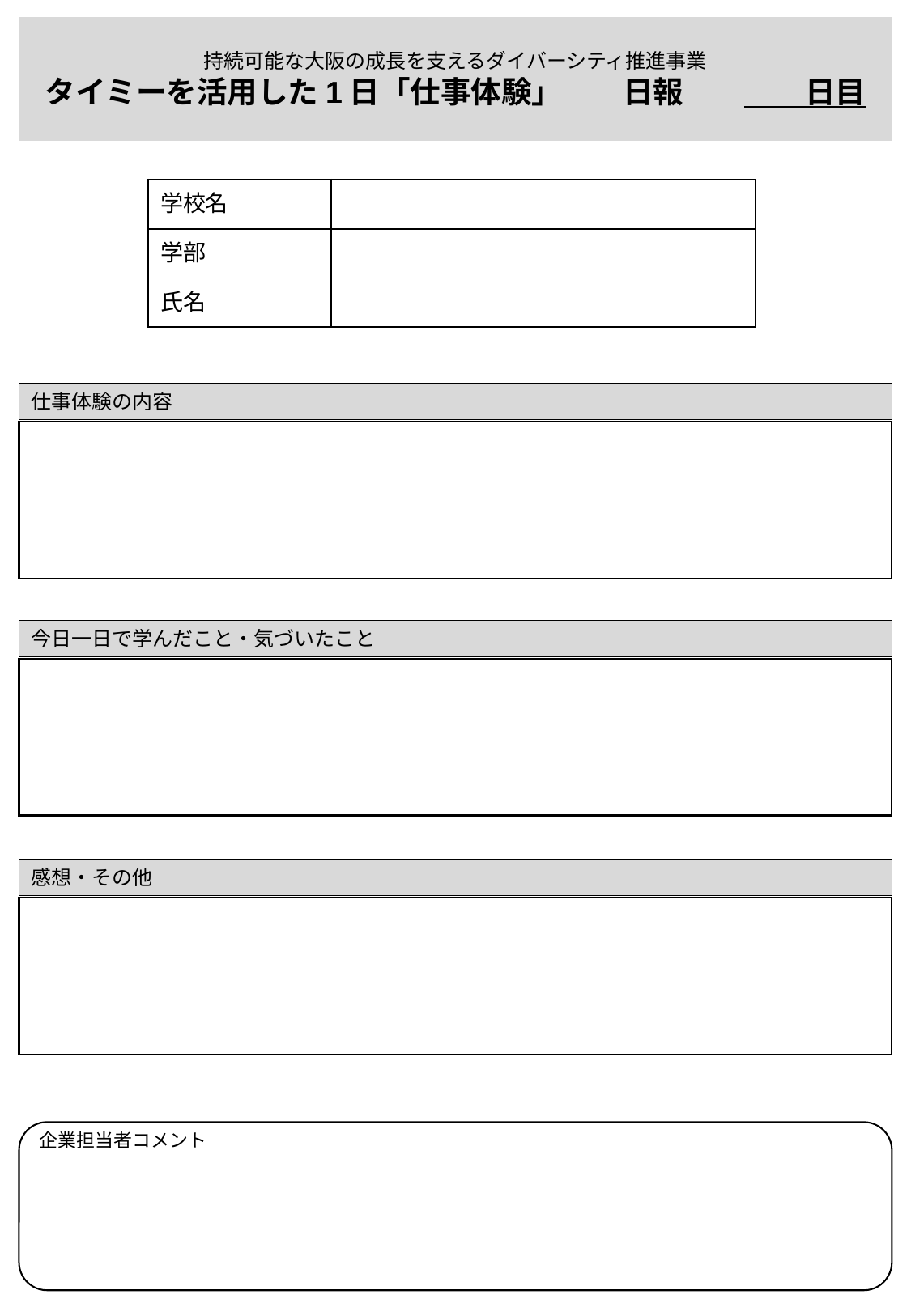

持続可能な大阪の成長を支えるダイバーシティ推進事業
タイミーを活用した1日「仕事体験」　　日報　　　　日目
| 学校名 |  |
| --- | --- |
| 学部 |  |
| 氏名 |  |
仕事体験の内容

今日一日で学んだこと・気づいたこと

感想・その他

企業担当者コメント